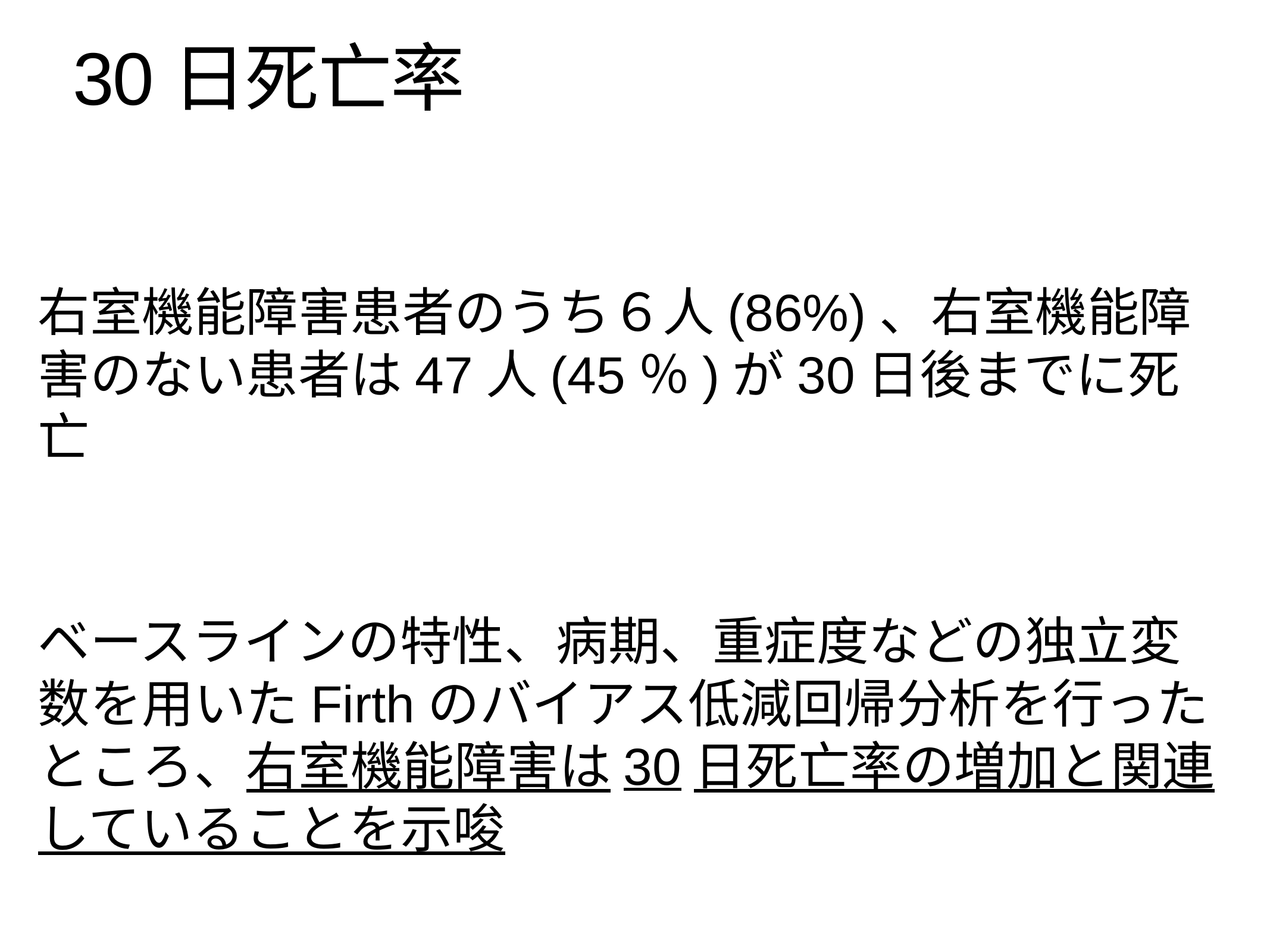

# 30日死亡率
右室機能障害患者のうち６人(86%)、右室機能障害のない患者は47人(45％)が30日後までに死亡

ベースラインの特性、病期、重症度などの独立変数を用いたFirthのバイアス低減回帰分析を行ったところ、右室機能障害は30日死亡率の増加と関連していることを示唆